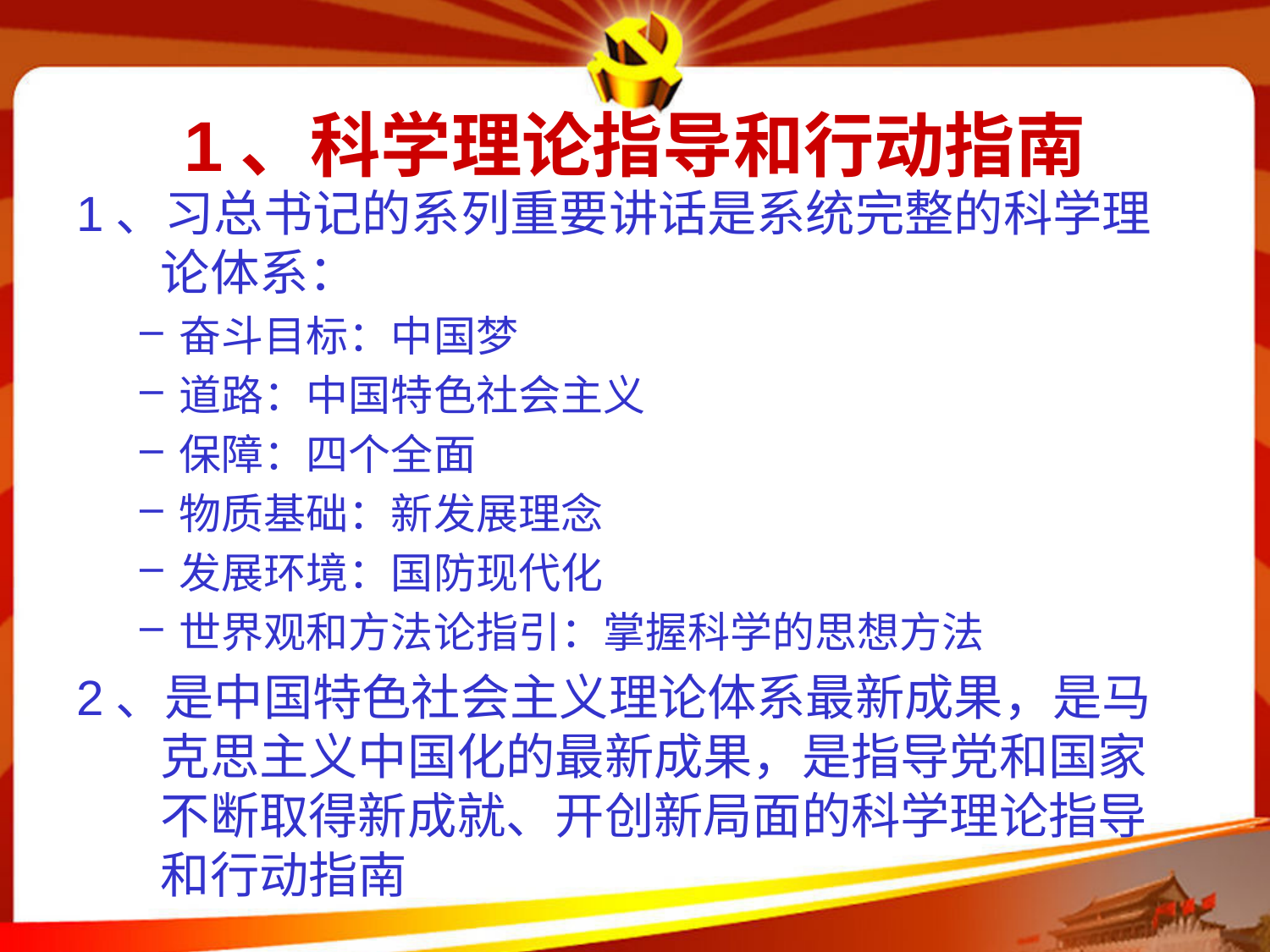

# 1、科学理论指导和行动指南
1、习总书记的系列重要讲话是系统完整的科学理论体系：
奋斗目标：中国梦
道路：中国特色社会主义
保障：四个全面
物质基础：新发展理念
发展环境：国防现代化
世界观和方法论指引：掌握科学的思想方法
2、是中国特色社会主义理论体系最新成果，是马克思主义中国化的最新成果，是指导党和国家不断取得新成就、开创新局面的科学理论指导和行动指南